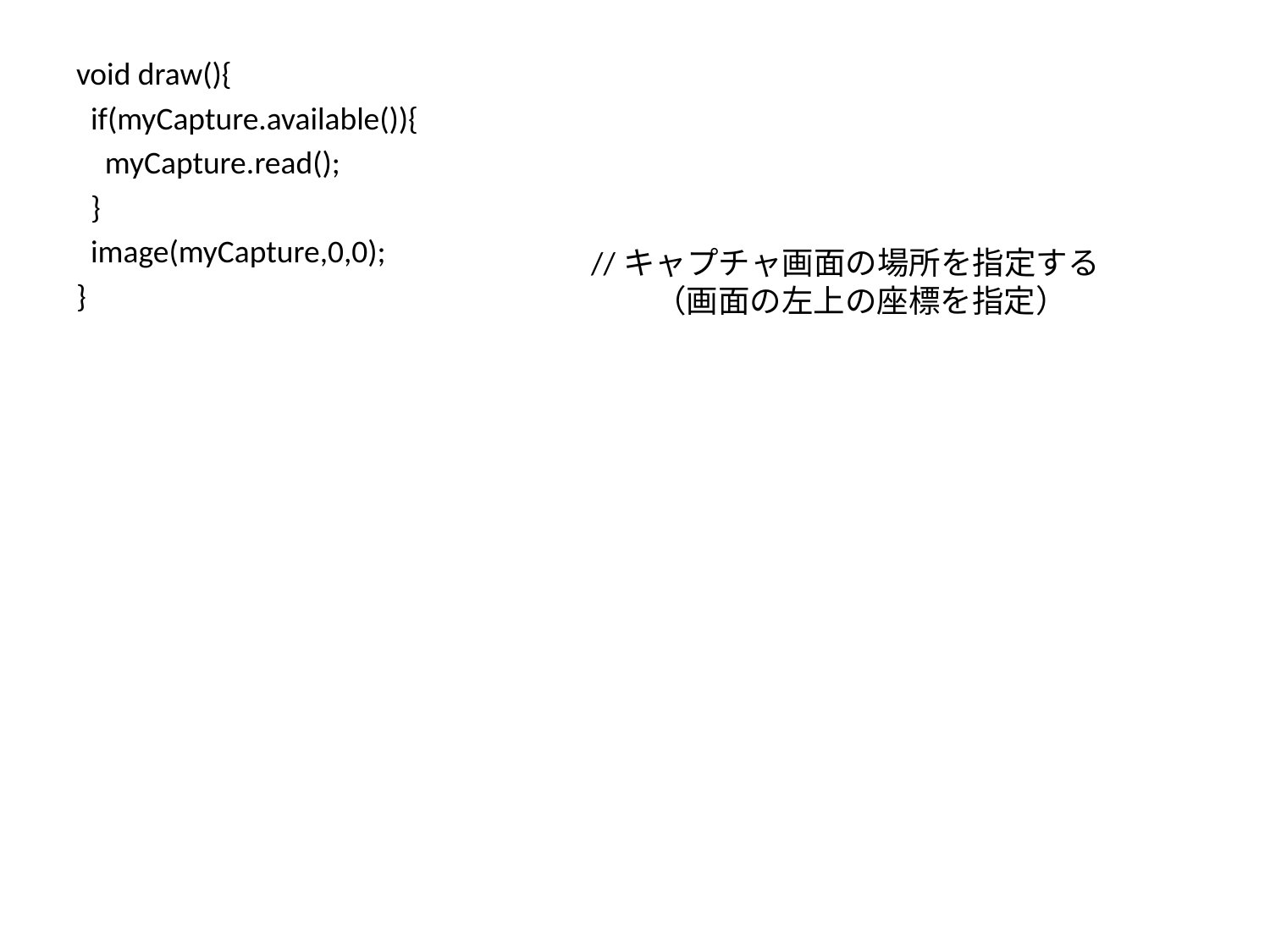

void draw(){
  if(myCapture.available()){
    myCapture.read();
  }
  image(myCapture,0,0);
}

//キャプチャ画面の場所を指定する
　　（画面の左上の座標を指定）